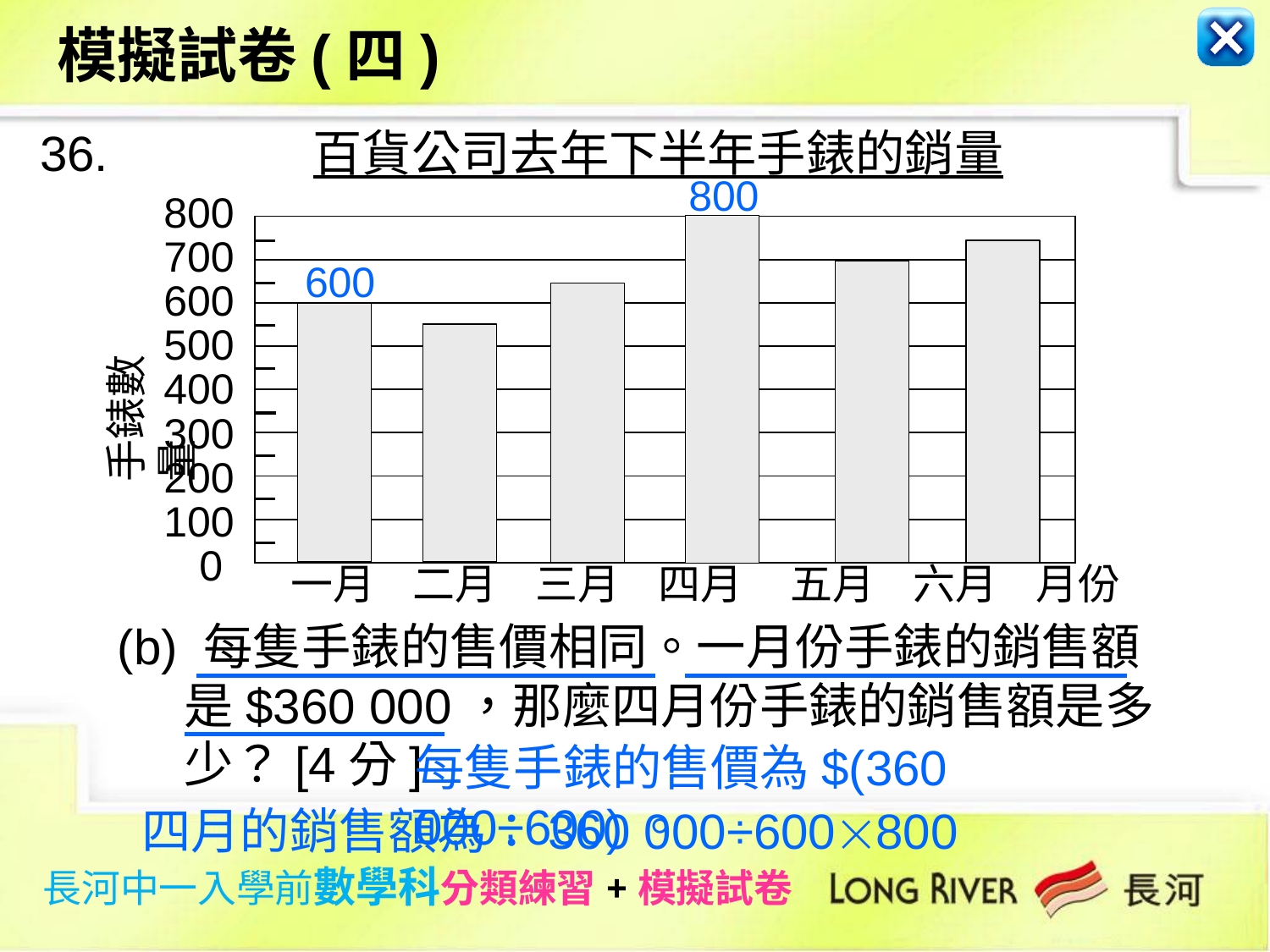

模擬試卷(四)
36.              百貨公司去年下半年手錶的銷量
800
800
700
600
500
400
300
200
100
   0

|  |
| --- |
|  |
|  |
|  |
|  |
|  |
|  |
|  |

600

手錶數量

一月    二月    三月    四月     五月    六月    月份
(b) 每隻手錶的售價相同。一月份手錶的銷售額
     是$360 000，那麼四月份手錶的銷售額是多
     少？[4分]
每隻手錶的售價為$(360 000÷600)。
四月的銷售額為：360 000÷600×800